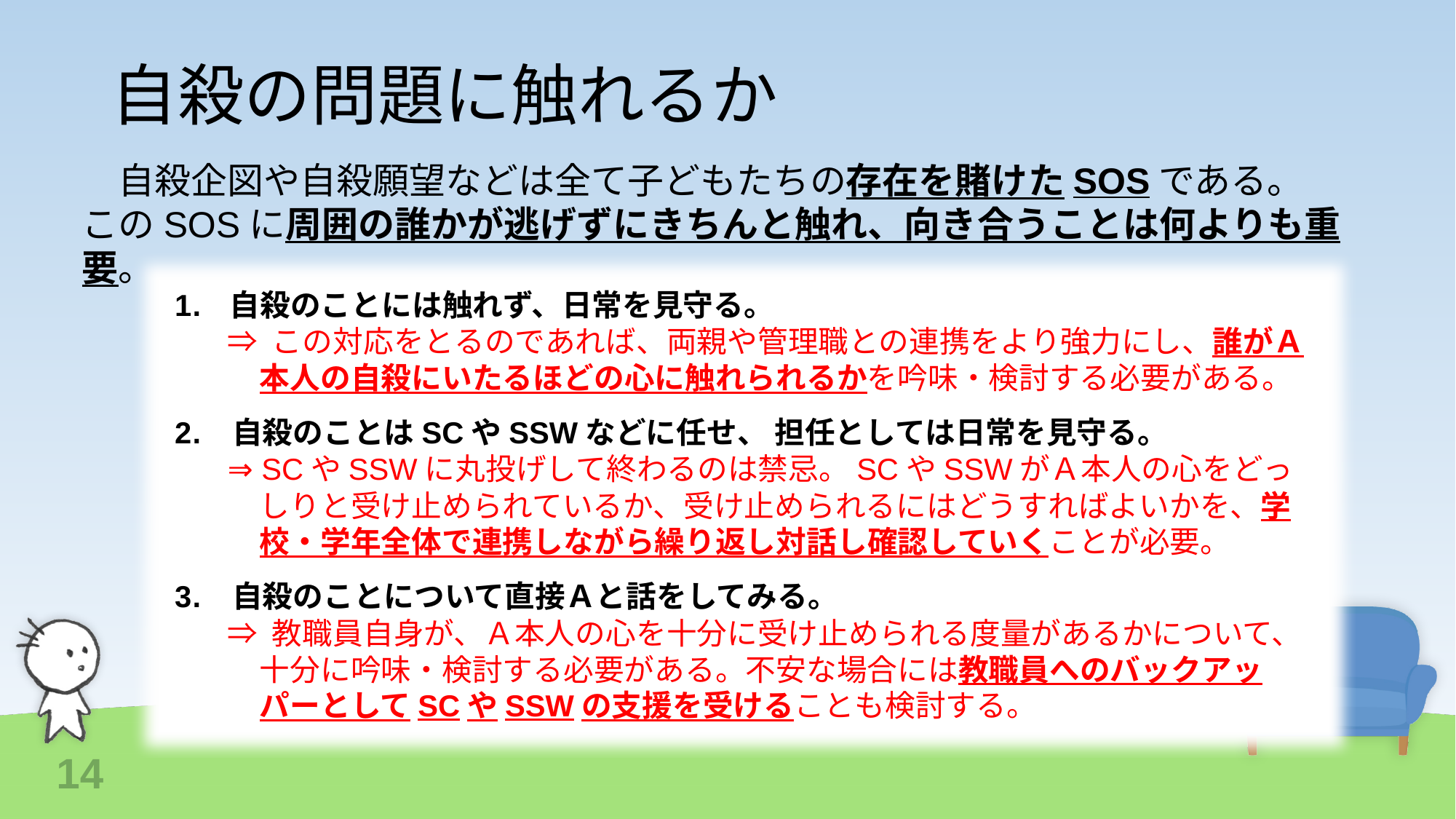

# 自殺の問題に触れるか
　自殺企図や自殺願望などは全て子どもたちの存在を賭けたSOSである。
このSOSに周囲の誰かが逃げずにきちんと触れ、向き合うことは何よりも重要。
 自殺のことには触れず、日常を見守る。
⇒ この対応をとるのであれば、両親や管理職との連携をより強力にし、誰がＡ本人の自殺にいたるほどの心に触れられるかを吟味・検討する必要がある。
 自殺のことはSCやSSWなどに任せ、 担任としては日常を見守る。
⇒ SCやSSWに丸投げして終わるのは禁忌。SCやSSWがＡ本人の心をどっしりと受け止められているか、受け止められるにはどうすればよいかを、学校・学年全体で連携しながら繰り返し対話し確認していくことが必要。
 自殺のことについて直接Ａと話をしてみる。
⇒ 教職員自身が、Ａ本人の心を十分に受け止められる度量があるかについて、十分に吟味・検討する必要がある。不安な場合には教職員へのバックアッパーとしてSCやSSWの支援を受けることも検討する。
14